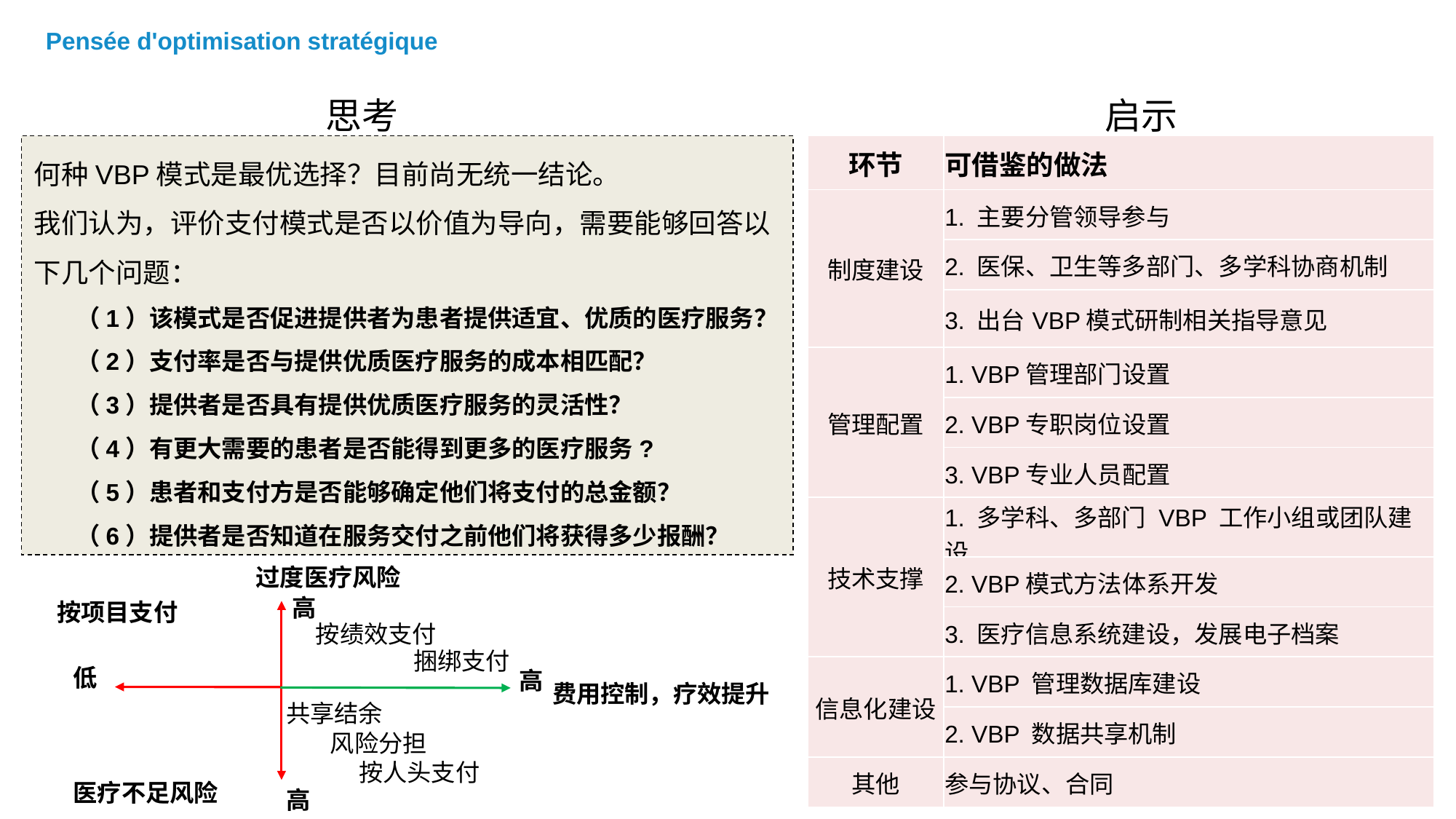

Pensée d'optimisation stratégique
思考
启示
 何种VBP模式是最优选择？目前尚无统一结论。
 我们认为，评价支付模式是否以价值为导向，需要能够回答以
 下几个问题：
（1）该模式是否促进提供者为患者提供适宜、优质的医疗服务？
（2）支付率是否与提供优质医疗服务的成本相匹配？
（3）提供者是否具有提供优质医疗服务的灵活性？
（4）有更大需要的患者是否能得到更多的医疗服务?
（5）患者和支付方是否能够确定他们将支付的总金额？
（6）提供者是否知道在服务交付之前他们将获得多少报酬？
| 环节 | 可借鉴的做法 |
| --- | --- |
| 制度建设 | 1. 主要分管领导参与 |
|  | 2. 医保、卫生等多部门、多学科协商机制 |
|  | 3. 出台VBP模式研制相关指导意见 |
| 管理配置 | 1. VBP管理部门设置 |
|  | 2. VBP专职岗位设置 |
|  | 3. VBP专业人员配置 |
| 技术支撑 | 1. 多学科、多部门 VBP 工作小组或团队建设 |
|  | 2. VBP模式方法体系开发 |
|  | 3. 医疗信息系统建设，发展电子档案 |
| 信息化建设 | 1. VBP 管理数据库建设 |
|  | 2. VBP 数据共享机制 |
| 其他 | 参与协议、合同 |

过度医疗风险
高
按绩效支付
捆绑支付
低
高
费用控制，疗效提升

共享结余
医疗不足风险
高
按人头支付
按项目支付
风险分担